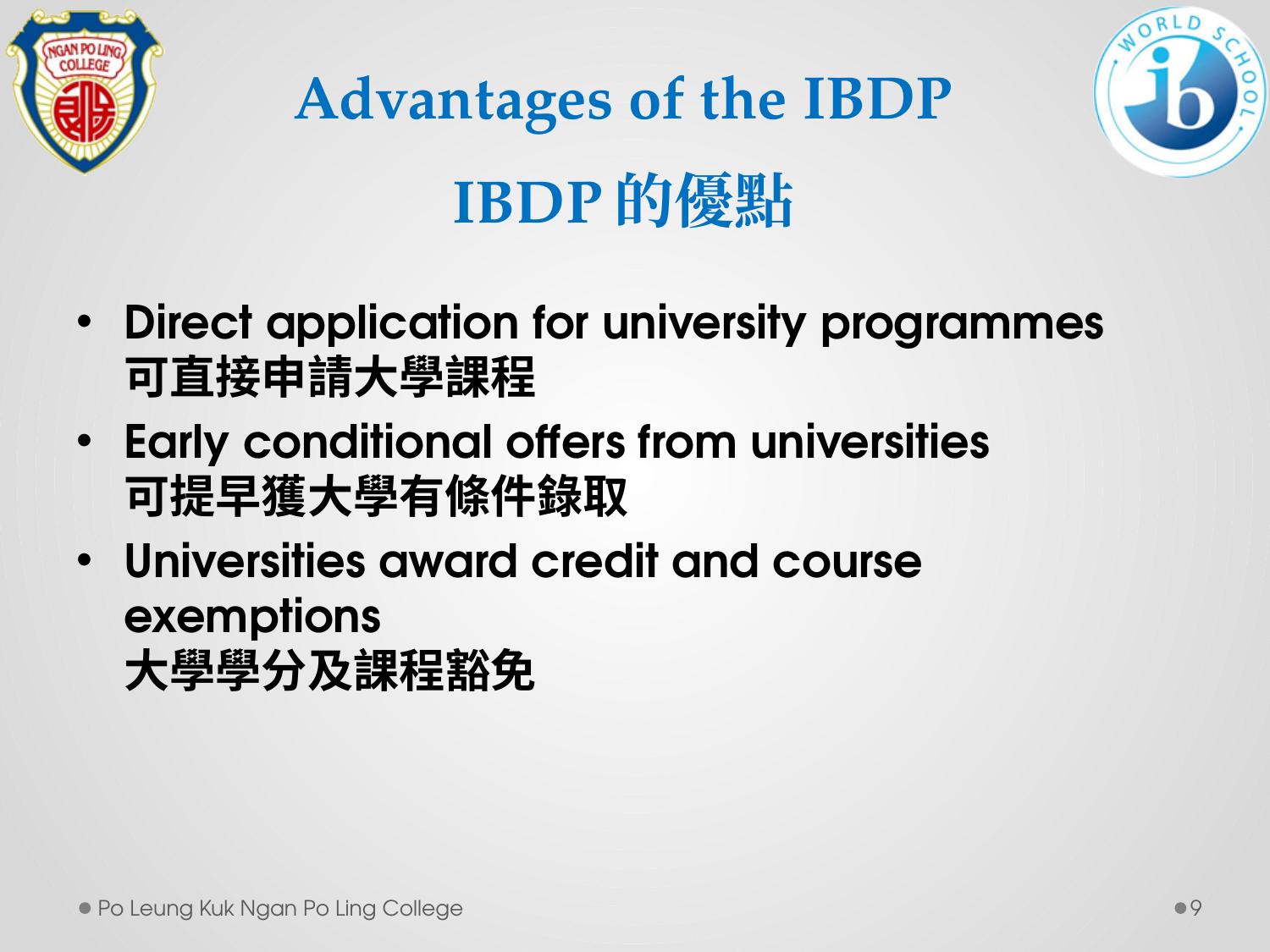

# Advantages of the IBDP
IBDP的優點

Direct application for university programmes
可直接申請大學課程
Early conditional offers from universities
可提早獲大學有條件錄取
Universities award credit and course exemptions
大學學分及課程豁免
Po Leung Kuk Ngan Po Ling College
9